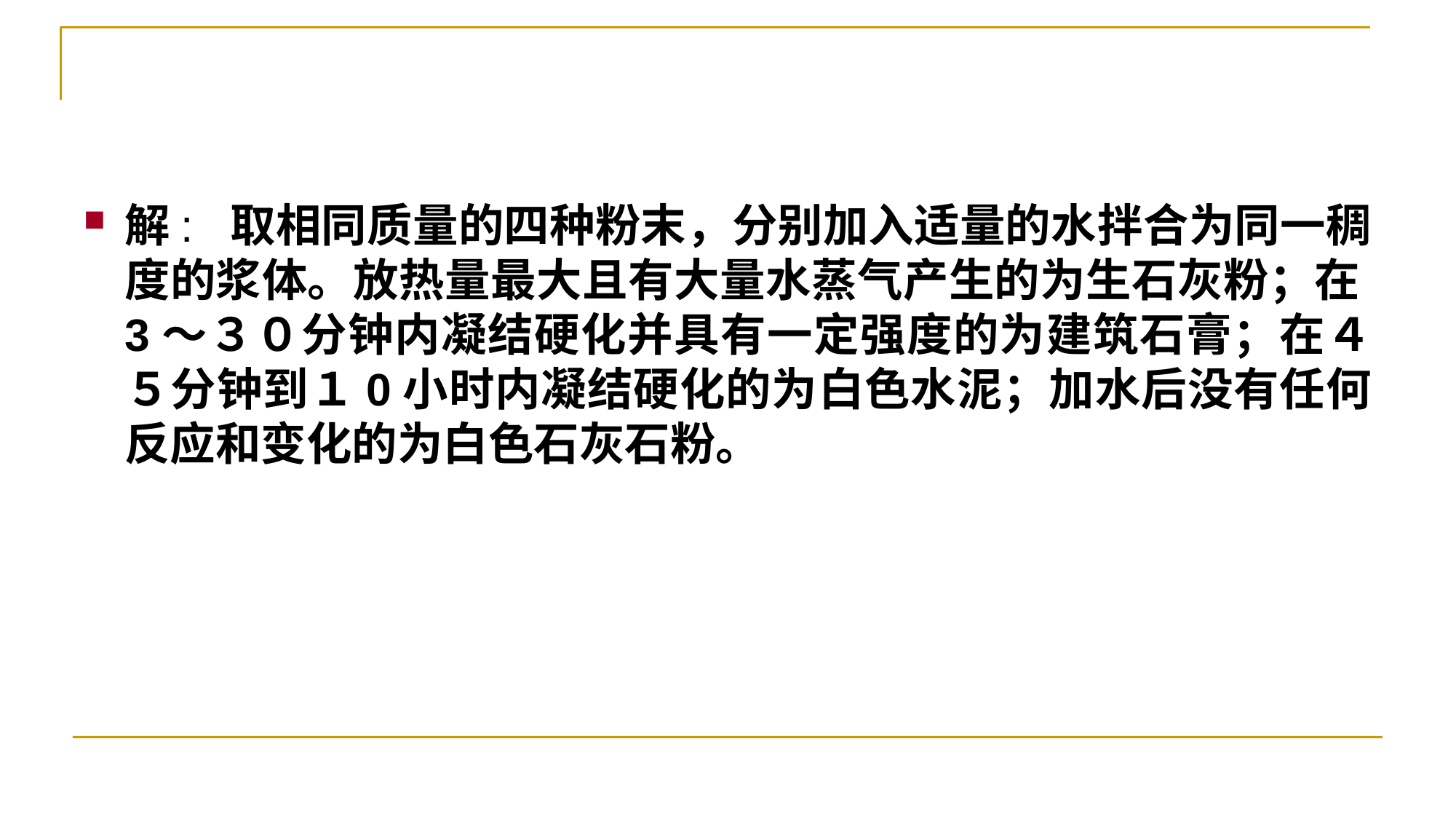

解:  取相同质量的四种粉末，分别加入适量的水拌合为同一稠度的浆体。放热量最大且有大量水蒸气产生的为生石灰粉；在3～３０分钟内凝结硬化并具有一定强度的为建筑石膏；在４５分钟到１0小时内凝结硬化的为白色水泥；加水后没有任何反应和变化的为白色石灰石粉。